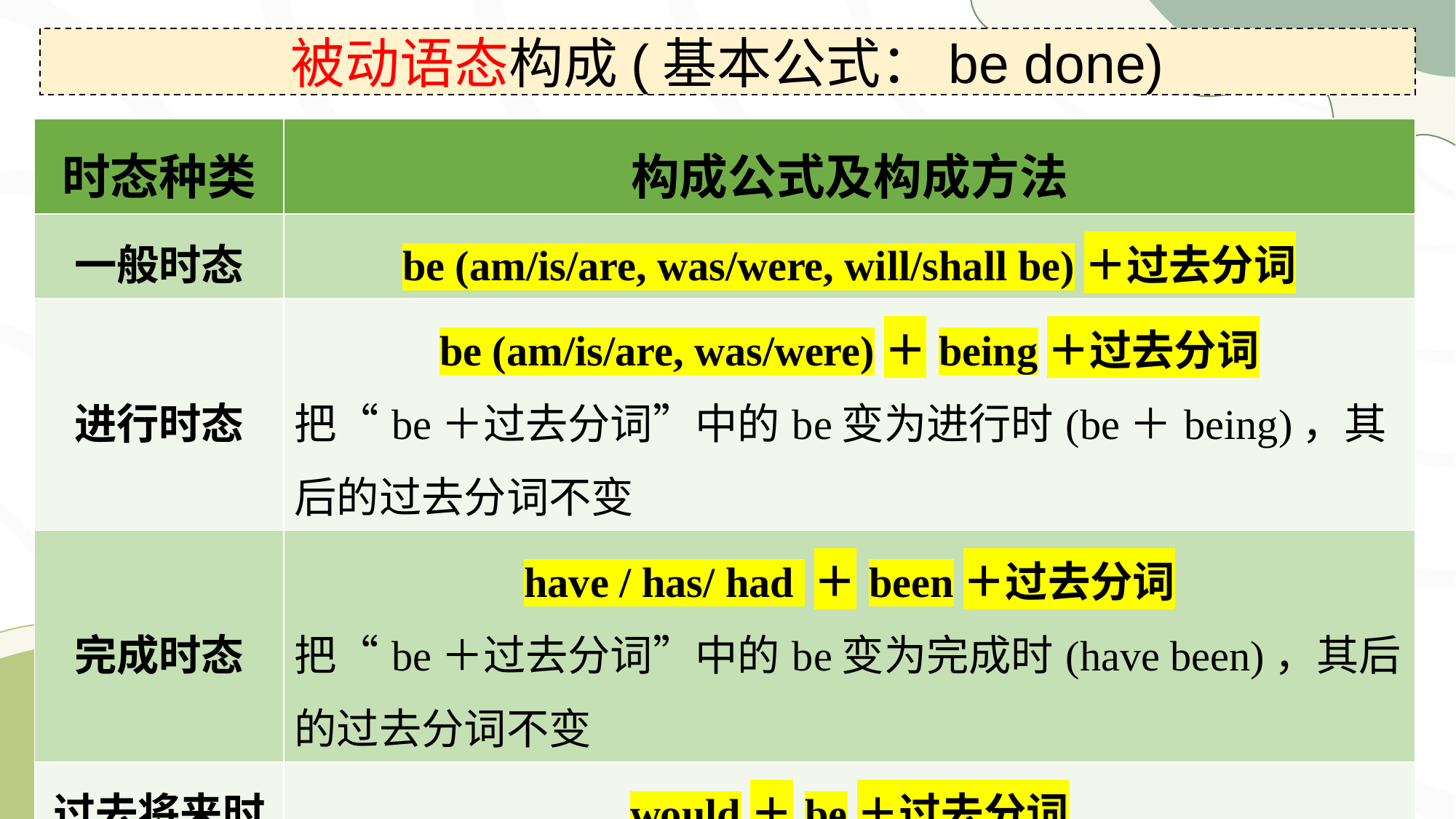

被动语态构成(基本公式：be done)
| 时态种类 | 构成公式及构成方法 |
| --- | --- |
| 一般时态 | be (am/is/are, was/were, will/shall be)＋过去分词 |
| 进行时态 | be (am/is/are, was/were)＋being＋过去分词 把“be＋过去分词”中的be变为进行时(be＋being)，其后的过去分词不变 |
| 完成时态 | have / has/ had ＋been＋过去分词 把“be＋过去分词”中的be变为完成时(have been)，其后的过去分词不变 |
| 过去将来时 | would＋be＋过去分词 |